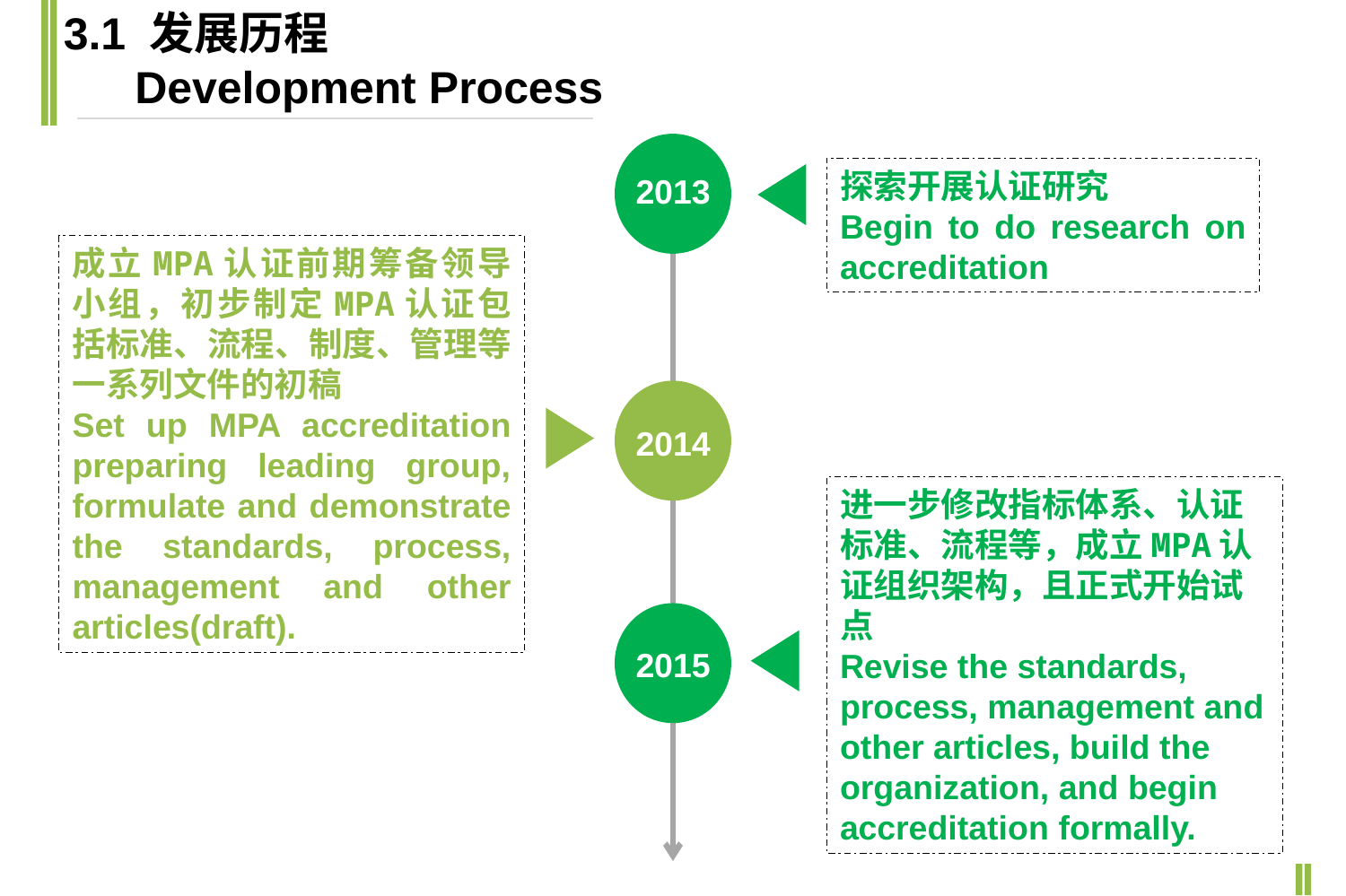

3.1 发展历程
      Development Process

2013

2014

2015

探索开展认证研究
Begin to do research on accreditation

成立MPA认证前期筹备领导小组，初步制定MPA认证包括标准、流程、制度、管理等一系列文件的初稿
Set up MPA accreditation preparing leading group, formulate and demonstrate the standards, process, management and other articles(draft).

进一步修改指标体系、认证标准、流程等，成立MPA认证组织架构，且正式开始试点
Revise the standards, process, management and other articles, build the organization, and begin accreditation formally.